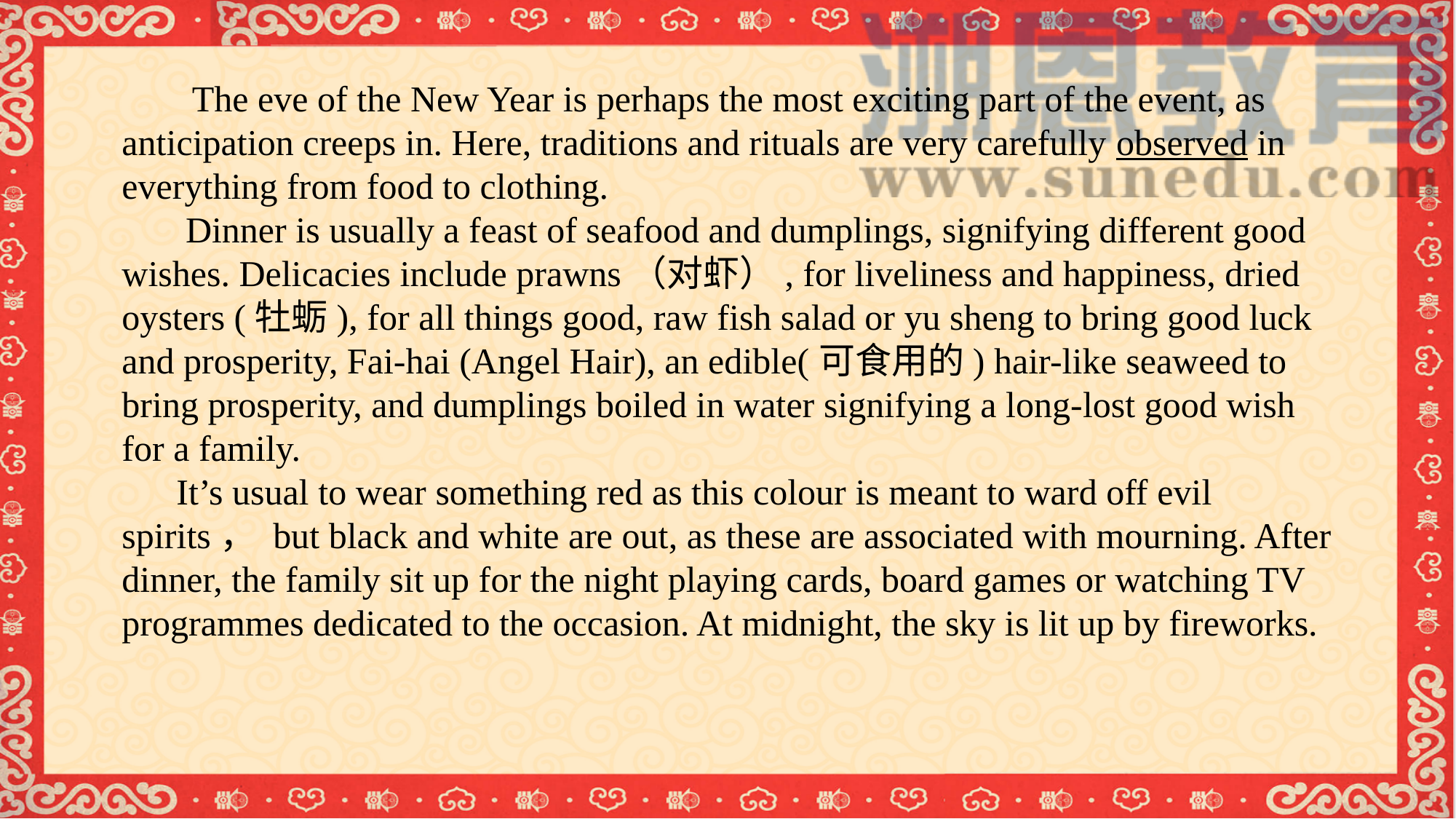

The eve of the New Year is perhaps the most exciting part of the event, as anticipation creeps in. Here, traditions and rituals are very carefully observed in everything from food to clothing.
       Dinner is usually a feast of seafood and dumplings, signifying different good wishes. Delicacies include prawns（对虾）, for liveliness and happiness, dried oysters (牡蛎), for all things good, raw fish salad or yu sheng to bring good luck and prosperity, Fai-hai (Angel Hair), an edible(可食用的) hair-like seaweed to bring prosperity, and dumplings boiled in water signifying a long-lost good wish for a family.
      It’s usual to wear something red as this colour is meant to ward off evil spirits， but black and white are out, as these are associated with mourning. After dinner, the family sit up for the night playing cards, board games or watching TV programmes dedicated to the occasion. At midnight, the sky is lit up by fireworks.